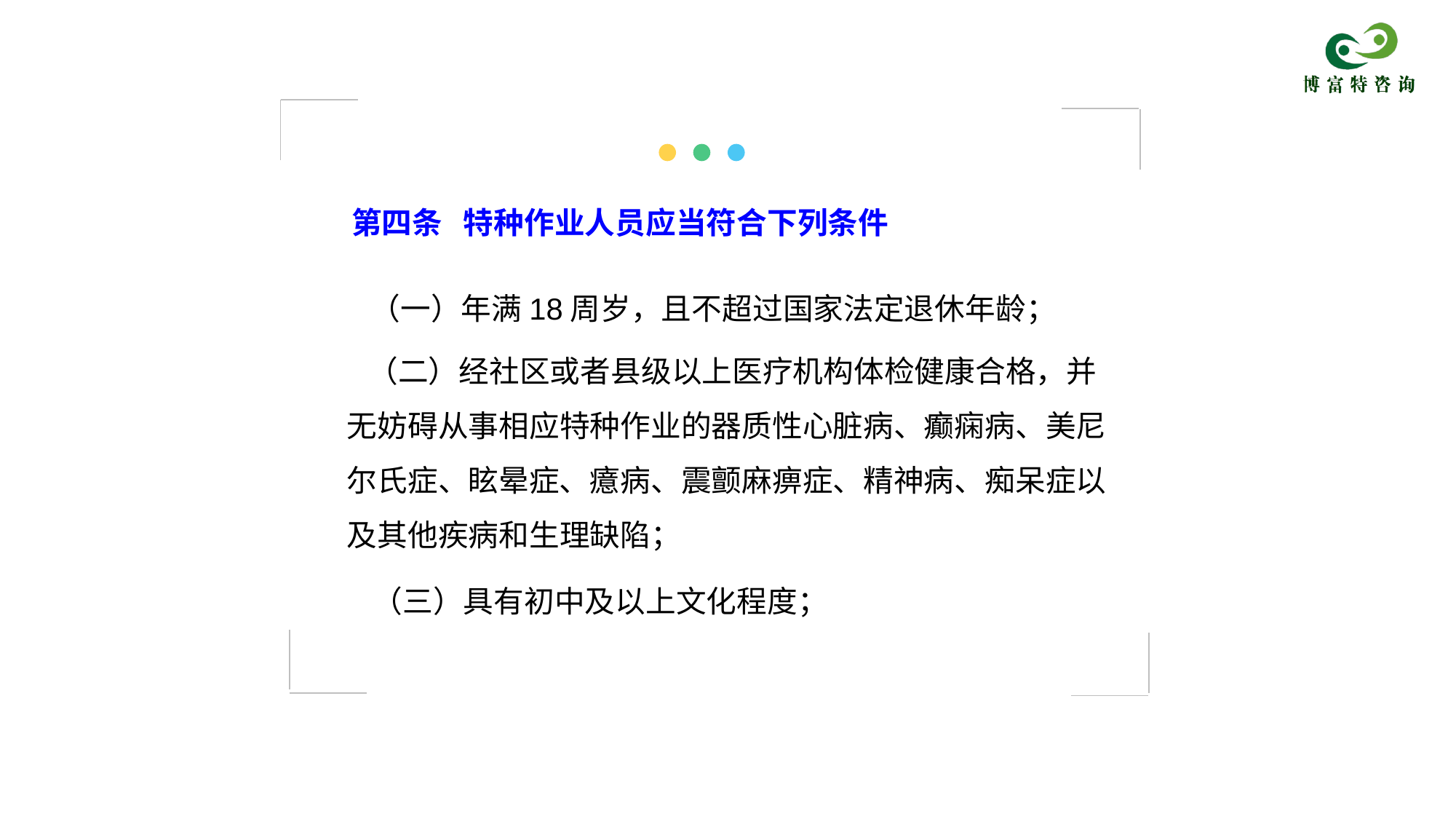

第四条   特种作业人员应当符合下列条件
  （一）年满18周岁，且不超过国家法定退休年龄；
  （二）经社区或者县级以上医疗机构体检健康合格，并
无妨碍从事相应特种作业的器质性心脏病、癫痫病、美尼
尔氏症、眩晕症、癔病、震颤麻痹症、精神病、痴呆症以
及其他疾病和生理缺陷；
  （三）具有初中及以上文化程度；